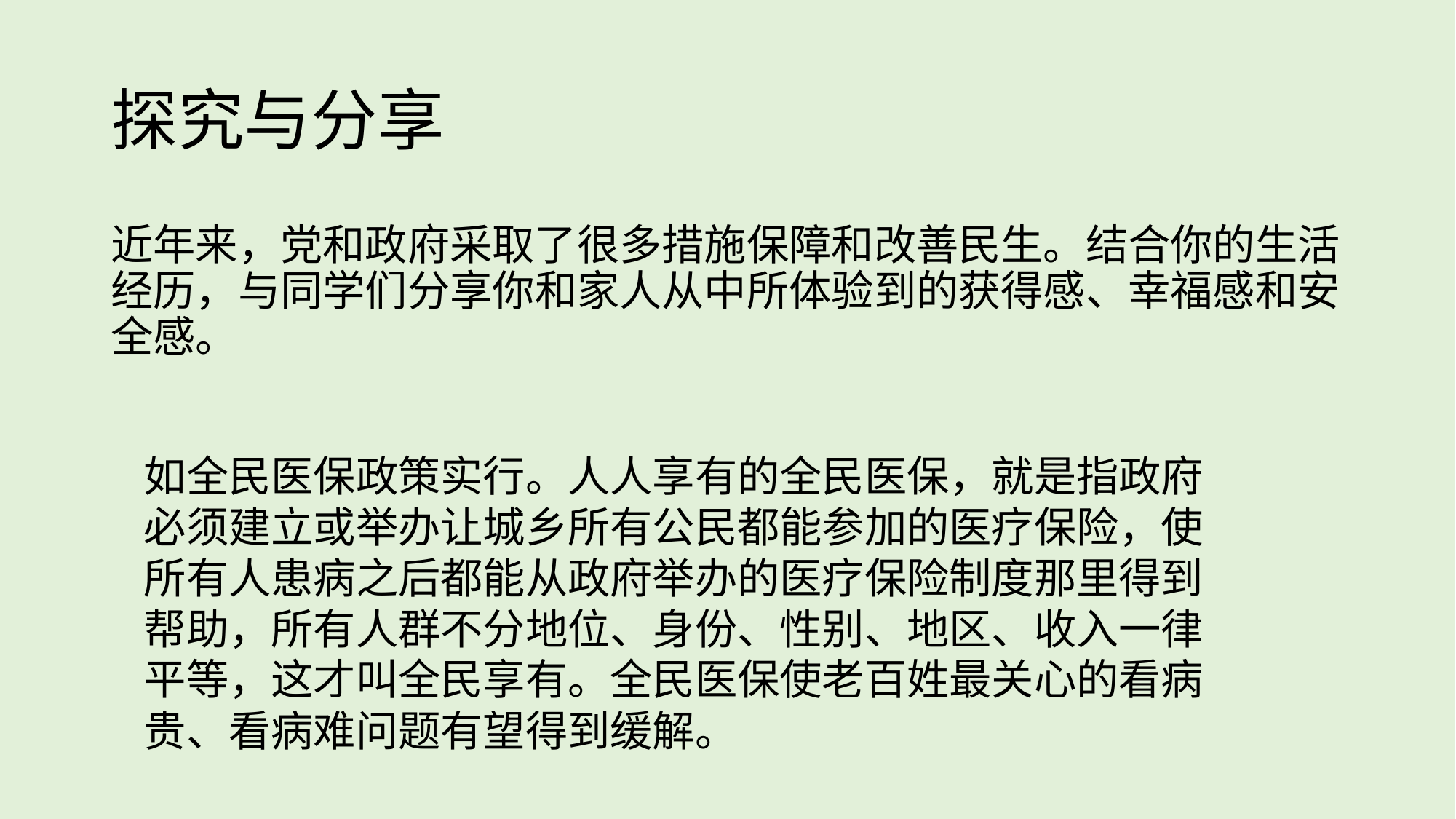

# 探究与分享
近年来，党和政府采取了很多措施保障和改善民生。结合你的生活经历，与同学们分享你和家人从中所体验到的获得感、幸福感和安全感。
如全民医保政策实行。人人享有的全民医保，就是指政府必须建立或举办让城乡所有公民都能参加的医疗保险，使所有人患病之后都能从政府举办的医疗保险制度那里得到帮助，所有人群不分地位、身份、性别、地区、收入一律平等，这才叫全民享有。全民医保使老百姓最关心的看病贵、看病难问题有望得到缓解。